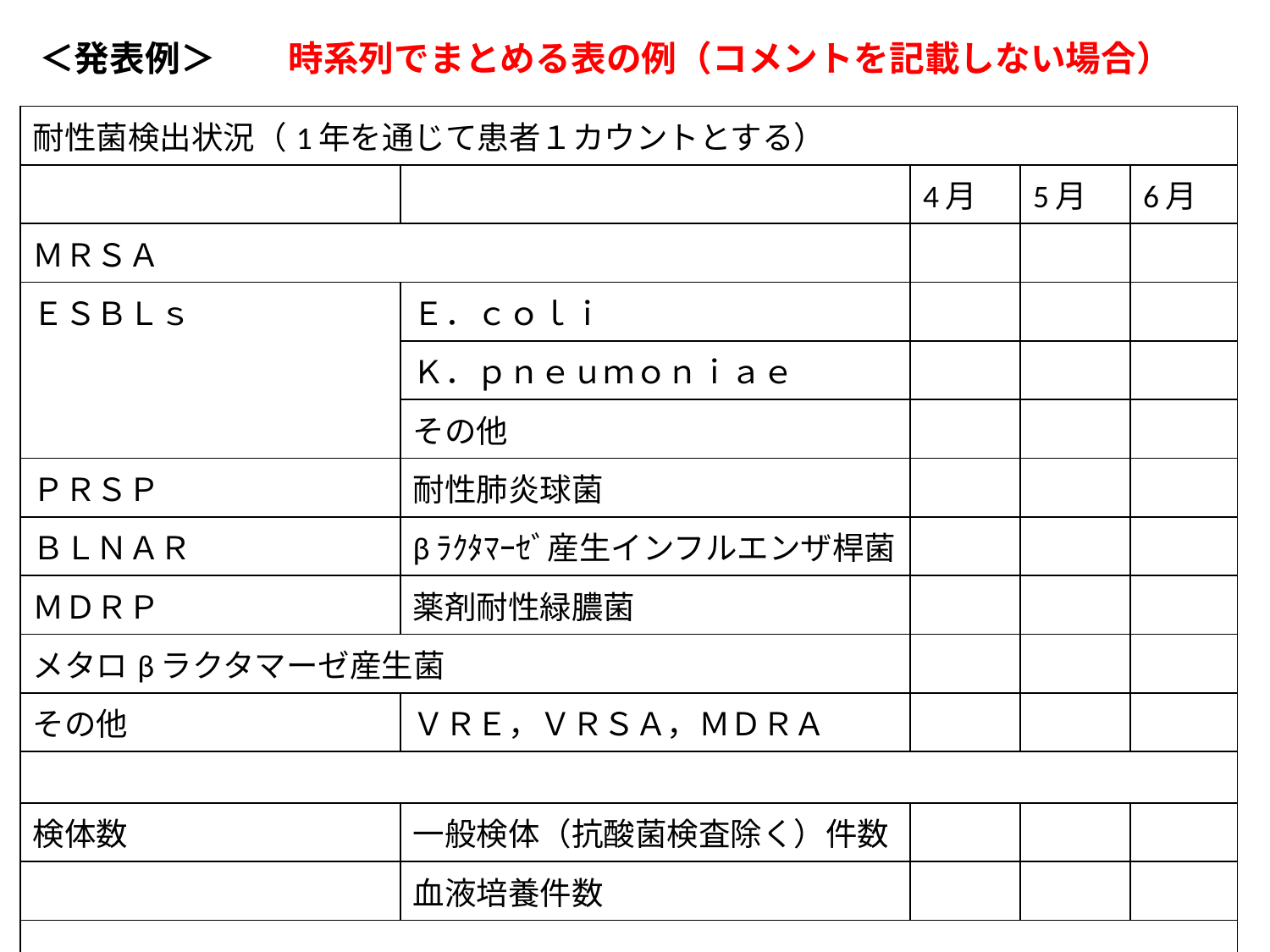

＜発表例＞
時系列でまとめる表の例（コメントを記載しない場合）
| 耐性菌検出状況（1年を通じて患者１カウントとする） |  |  |  |  |
| --- | --- | --- | --- | --- |
|  |  | 4月 | 5月 | 6月 |
| ＭＲＳＡ |  |  |  |  |
| ＥＳＢＬｓ | Ｅ．ｃｏｌｉ |  |  |  |
|  | Ｋ．ｐｎｅｕｍｏｎｉａｅ |  |  |  |
|  | その他 |  |  |  |
| ＰＲＳＰ | 耐性肺炎球菌 |  |  |  |
| ＢＬＮＡＲ | βﾗｸﾀﾏｰｾﾞ産生インフルエンザ桿菌 |  |  |  |
| ＭＤＲＰ | 薬剤耐性緑膿菌 |  |  |  |
| メタロβラクタマーゼ産生菌 |  |  |  |  |
| その他 | ＶＲＥ，ＶＲＳＡ，ＭＤＲＡ |  |  |  |
|  |  |  |  |  |
| 検体数 | 一般検体（抗酸菌検査除く）件数 |  |  |  |
|  | 血液培養件数 |  |  |  |
|  |  |  |  |  |
| ＣＤトキシン陽性（陽性数／検体数） |  |  |  |  |